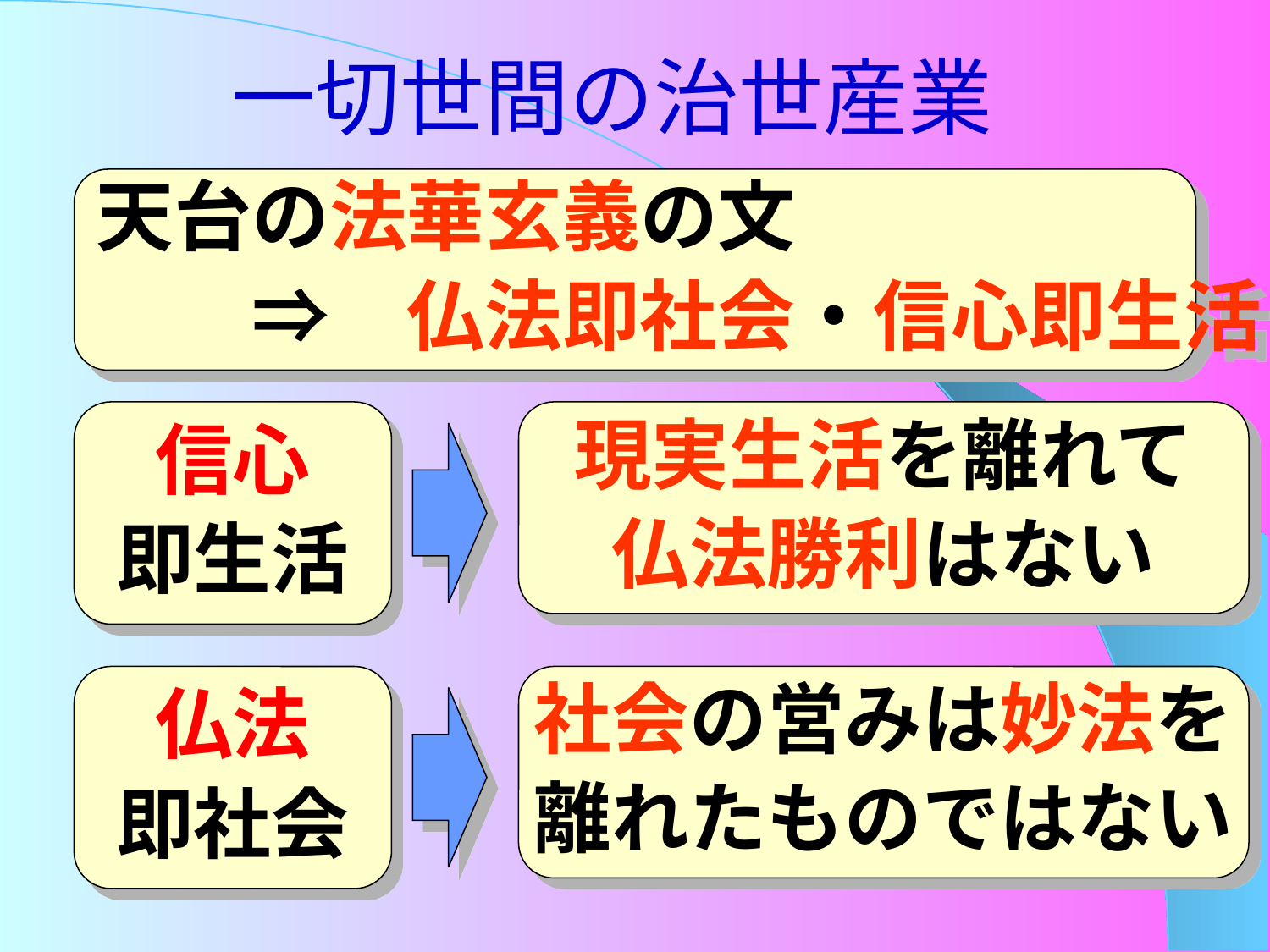

# 一切世間の治世産業
天台の法華玄義の文
　　⇒　仏法即社会・信心即生活
信心
即生活
現実生活を離れて
仏法勝利はない

仏法
即社会
社会の営みは妙法を
離れたものではない